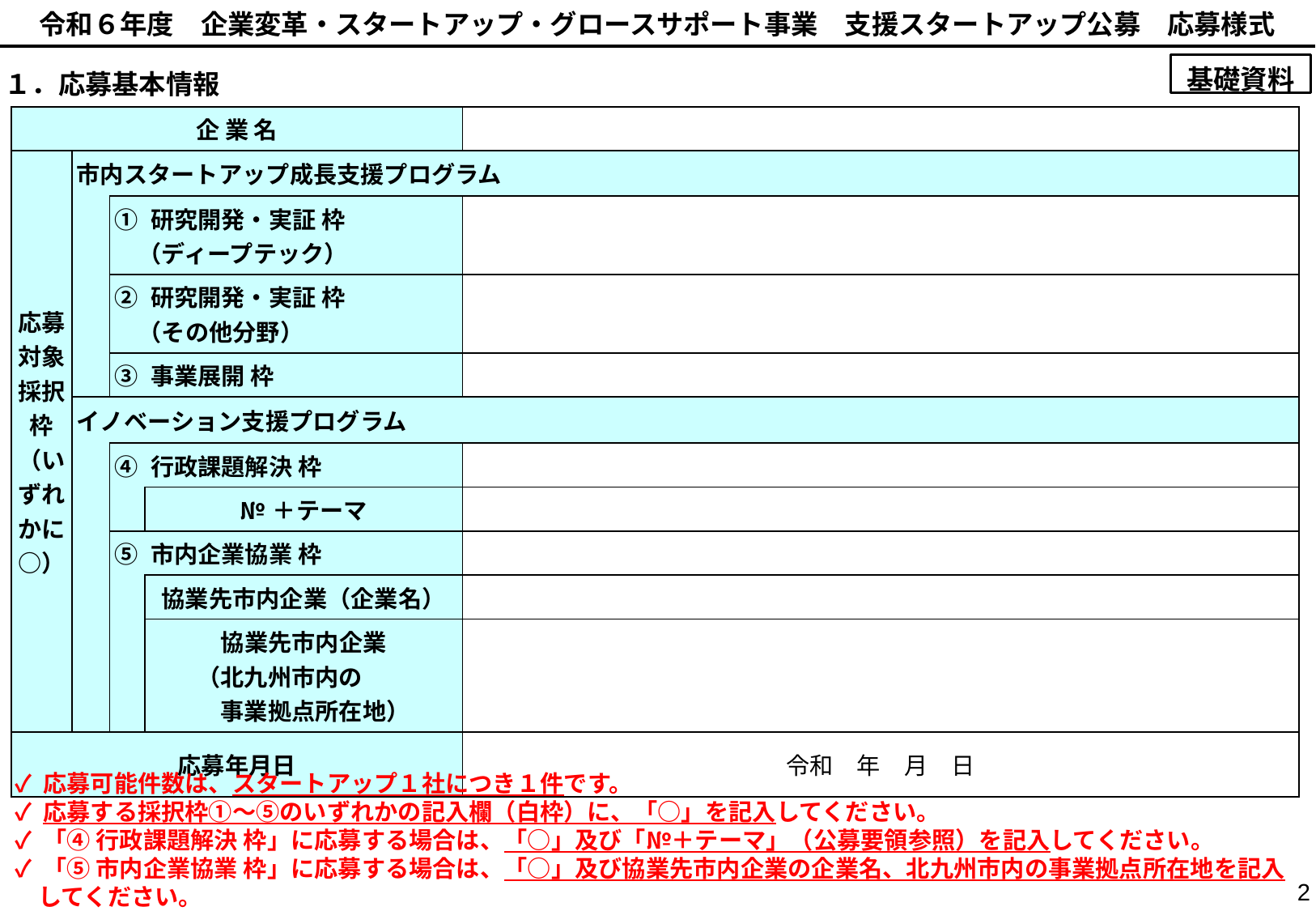

令和６年度　企業変革・スタートアップ・グロースサポート事業　支援スタートアップ公募　応募様式
基礎資料
１．応募基本情報
| 企 業 名 |  |  |  |  |
| --- | --- | --- | --- | --- |
| 応募対象採択枠（いずれかに○） | 市内スタートアップ成長支援プログラム |  |  |  |
| 応募対象 （いずれかに○） |  | ① 研究開発・実証 枠 　（ディープテック） |  |  |
|  | 氏　名 | ② 研究開発・実証 枠 　（その他分野） |  |  |
| 応募対象 （いずれかに○） | 所在地 | ③ 事業展開 枠 |  |  |
|  | イノベーション支援プログラム |  |  |  |
|  |  | ④ 行政課題解決 枠 |  |  |
|  |  |  | №＋テーマ |  |
| 北九州市内 拠点 | 有　無 | ⑤ 市内企業協業 枠 |  |  |
|  |  |  | 協業先市内企業（企業名） |  |
| 責 任 者 |  | 協業先市内企業 （北九州市内の事業拠点所在地） | 協業先市内企業 　　（北九州市内の 　　　事業拠点所在地） |  |
| 応募年月日 |  |  |  | 令和　年　月　日 |
✓ 応募可能件数は、スタートアップ１社につき１件です。
✓ 応募する採択枠①～⑤のいずれかの記入欄（白枠）に、「○」を記入してください。
✓ 「④ 行政課題解決 枠」に応募する場合は、「○」及び「№＋テーマ」（公募要領参照）を記入してください。
✓ 「⑤ 市内企業協業 枠」に応募する場合は、「○」及び協業先市内企業の企業名、北九州市内の事業拠点所在地を記入
　してください。
2